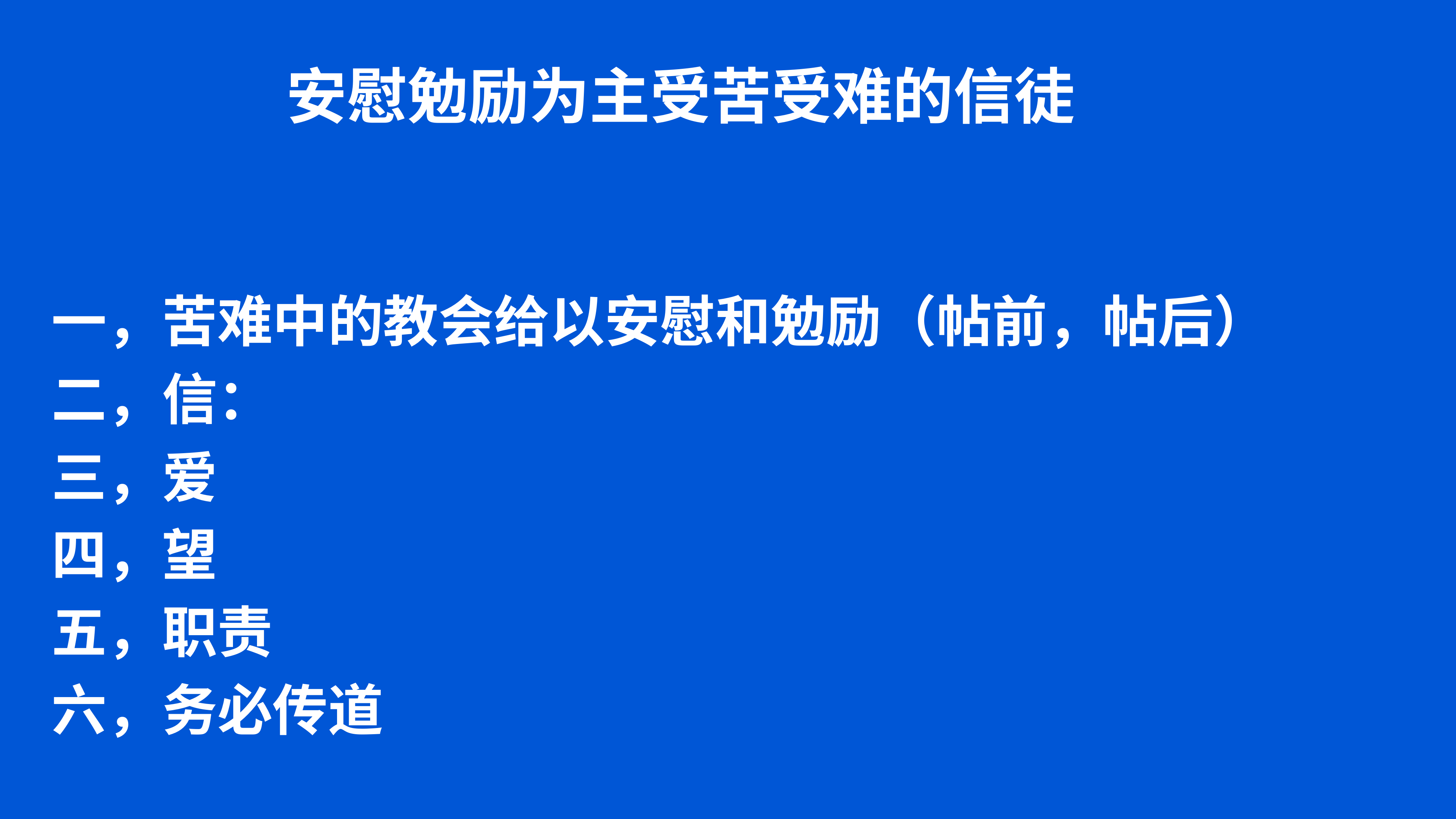

安慰勉励为主受苦受难的信徒
一，苦难中的教会给以安慰和勉励（帖前，帖后）
二，信：
三，爱
四，望
五，职责
六，务必传道